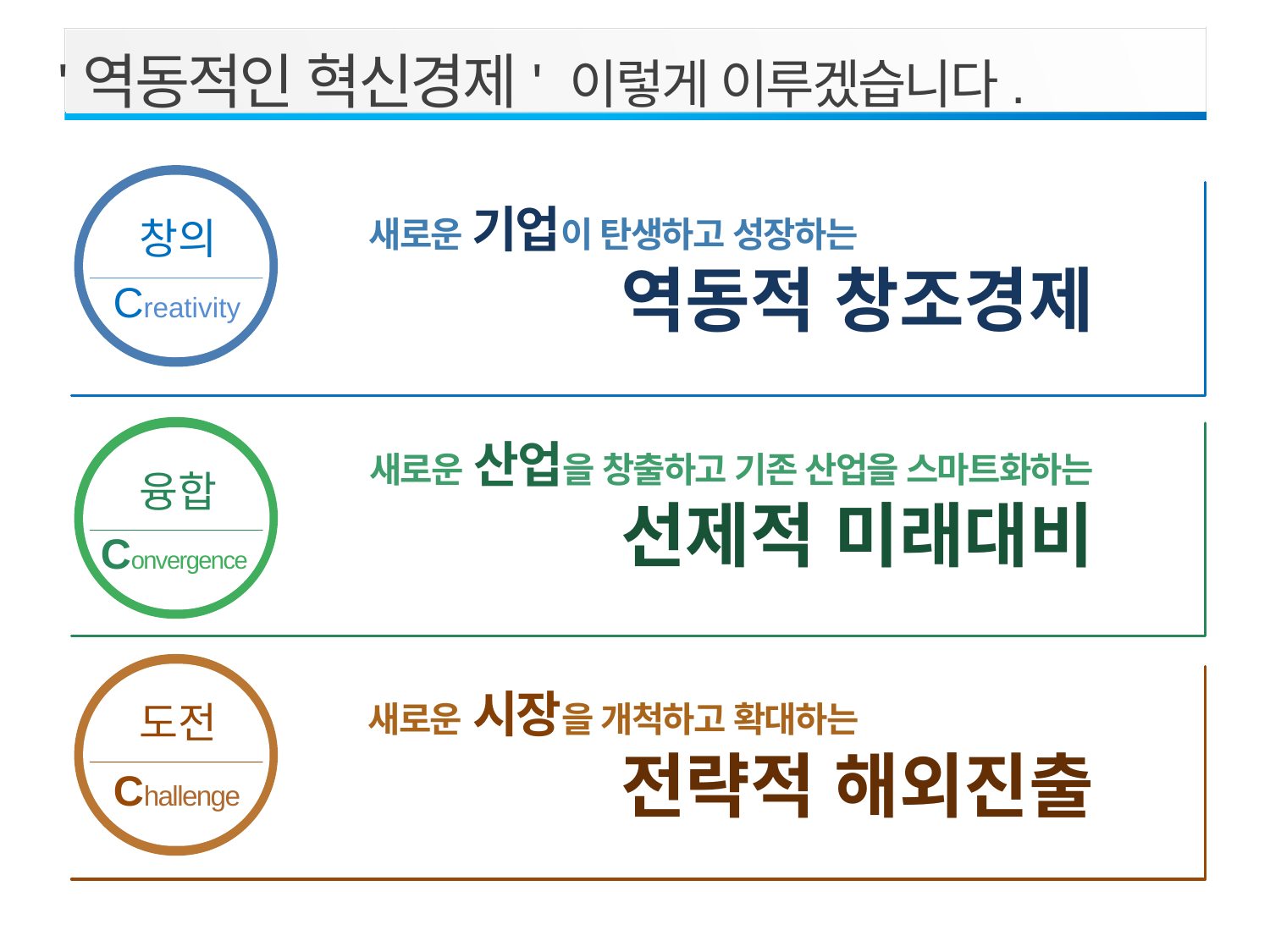

'역동적인 혁신경제' 이렇게 이루겠습니다.

창의

Creativity

새로운 기업이 탄생하고 성장하는
역동적 창조경제

융합

Convergence

새로운 산업을 창출하고 기존 산업을 스마트화하는
선제적 미래대비

도전

Challenge

새로운 시장을 개척하고 확대하는
전략적 해외진출